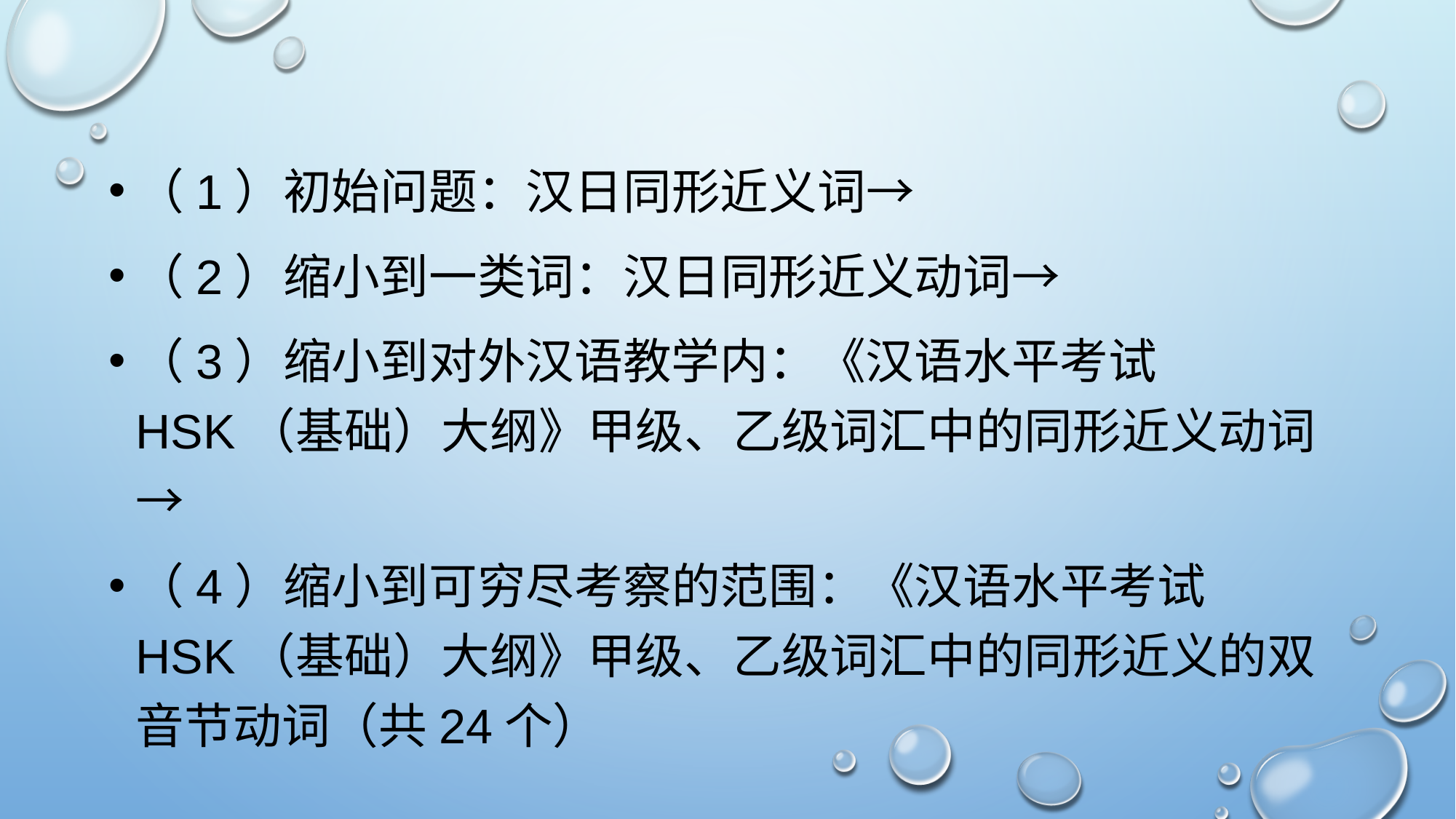

（1）初始问题：汉日同形近义词→
（2）缩小到一类词：汉日同形近义动词→
（3）缩小到对外汉语教学内：《汉语水平考试HSK（基础）大纲》甲级、乙级词汇中的同形近义动词→
（4）缩小到可穷尽考察的范围：《汉语水平考试HSK（基础）大纲》甲级、乙级词汇中的同形近义的双音节动词（共24个）